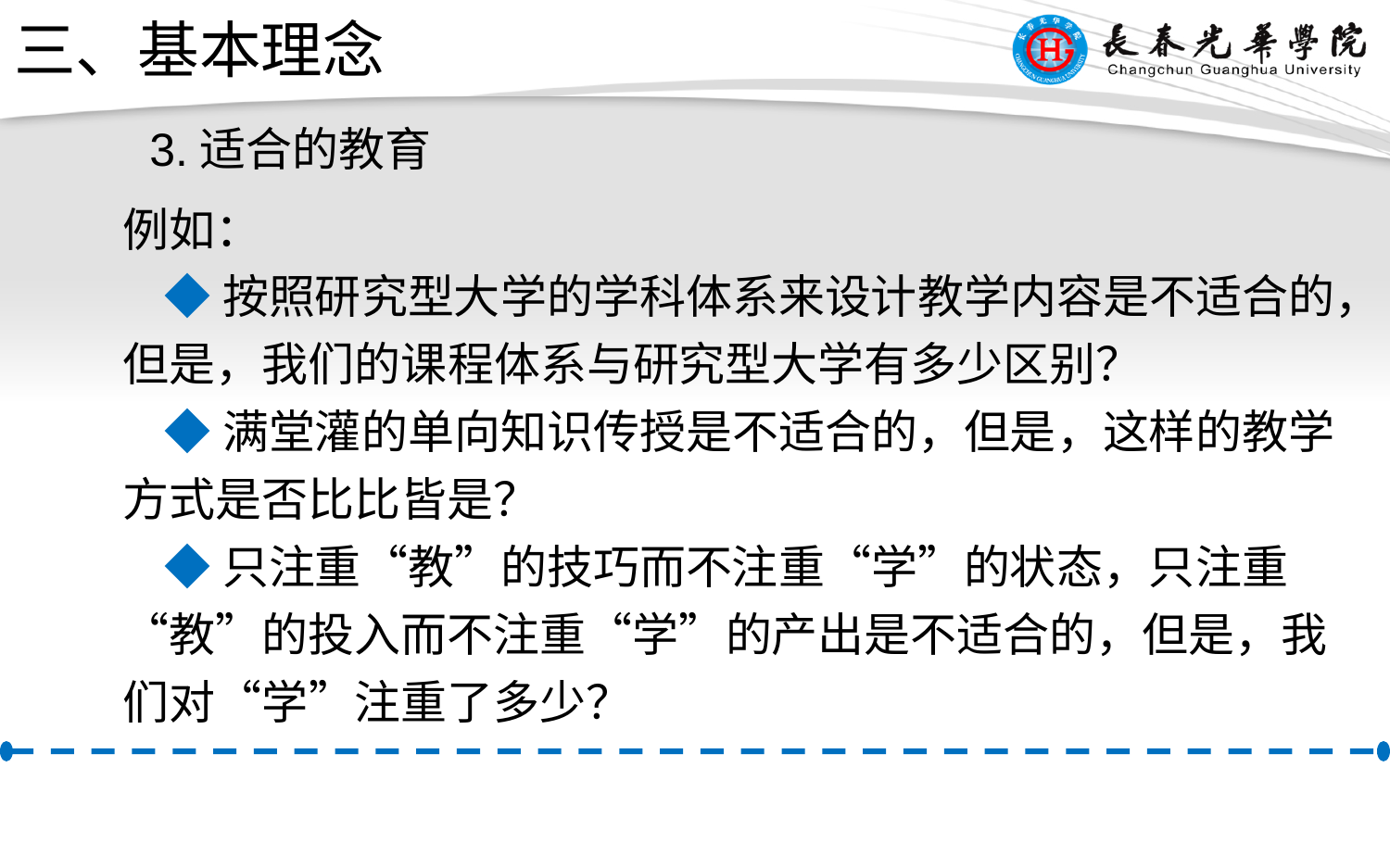

三、基本理念
3.适合的教育
例如：
    ◆按照研究型大学的学科体系来设计教学内容是不适合的，但是，我们的课程体系与研究型大学有多少区别？
    ◆满堂灌的单向知识传授是不适合的，但是，这样的教学方式是否比比皆是？
    ◆只注重“教”的技巧而不注重“学”的状态，只注重“教”的投入而不注重“学”的产出是不适合的，但是，我们对“学”注重了多少？